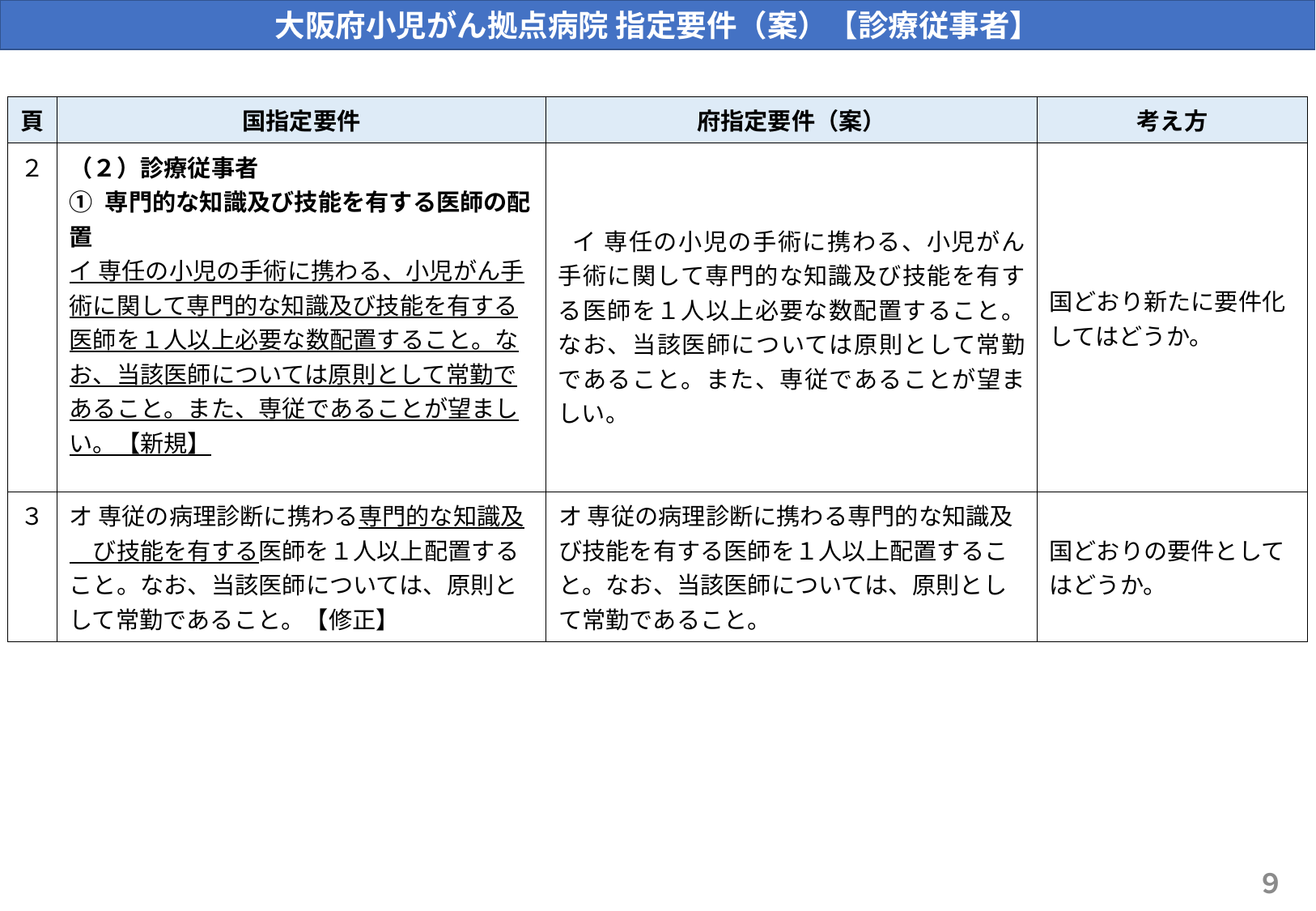

大阪府小児がん拠点病院 指定要件（案）【診療従事者】
| 頁 | 国指定要件 | 府指定要件（案） | 考え方 |
| --- | --- | --- | --- |
| ２ | （２）診療従事者 ① 専門的な知識及び技能を有する医師の配置 イ 専任の小児の手術に携わる、小児がん手術に関して専門的な知識及び技能を有する医師を１人以上必要な数配置すること。なお、当該医師については原則として常勤であること。また、専従であることが望ましい。【新規】 | イ 専任の小児の手術に携わる、小児がん手術に関して専門的な知識及び技能を有する医師を１人以上必要な数配置すること。なお、当該医師については原則として常勤であること。また、専従であることが望ましい。 | 国どおり新たに要件化してはどうか。 |
| ３ | オ 専従の病理診断に携わる専門的な知識及　び技能を有する医師を１人以上配置すること。なお、当該医師については、原則として常勤であること。【修正】 | オ 専従の病理診断に携わる専門的な知識及び技能を有する医師を１人以上配置すること。なお、当該医師については、原則として常勤であること。 | 国どおりの要件としてはどうか。 |
９